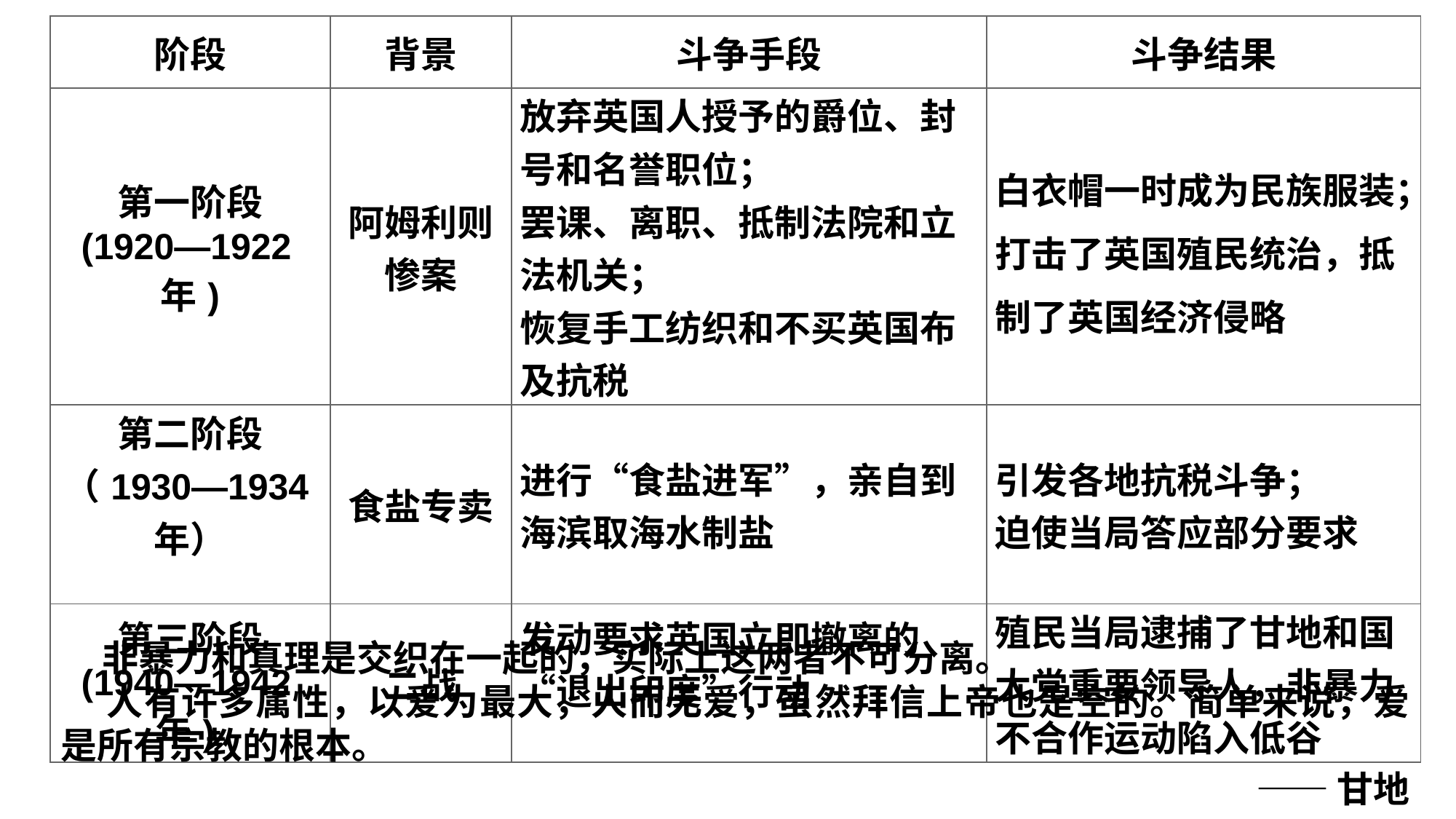

| 阶段 | 背景 | 斗争手段 | 斗争结果 |
| --- | --- | --- | --- |
| 第一阶段 (1920—1922年) | 阿姆利则惨案 | 放弃英国人授予的爵位、封号和名誉职位； 罢课、离职、抵制法院和立法机关； 恢复手工纺织和不买英国布及抗税 | 白衣帽一时成为民族服装；打击了英国殖民统治，抵制了英国经济侵略 |
| 第二阶段 （1930—1934年） | 食盐专卖 | 进行“食盐进军”，亲自到海滨取海水制盐 | 引发各地抗税斗争； 迫使当局答应部分要求 |
| 第三阶段 (1940—1942年) | 二战 | 发动要求英国立即撤离的“退出印度”行动 | 殖民当局逮捕了甘地和国大党重要领导人，非暴力不合作运动陷入低谷 |
    非暴力和真理是交织在一起的，实际上这两者不可分离。
    人有许多属性，以爱为最大，人而无爱，虽然拜信上帝也是空的。简单来说，爱是所有宗教的根本。
——甘地